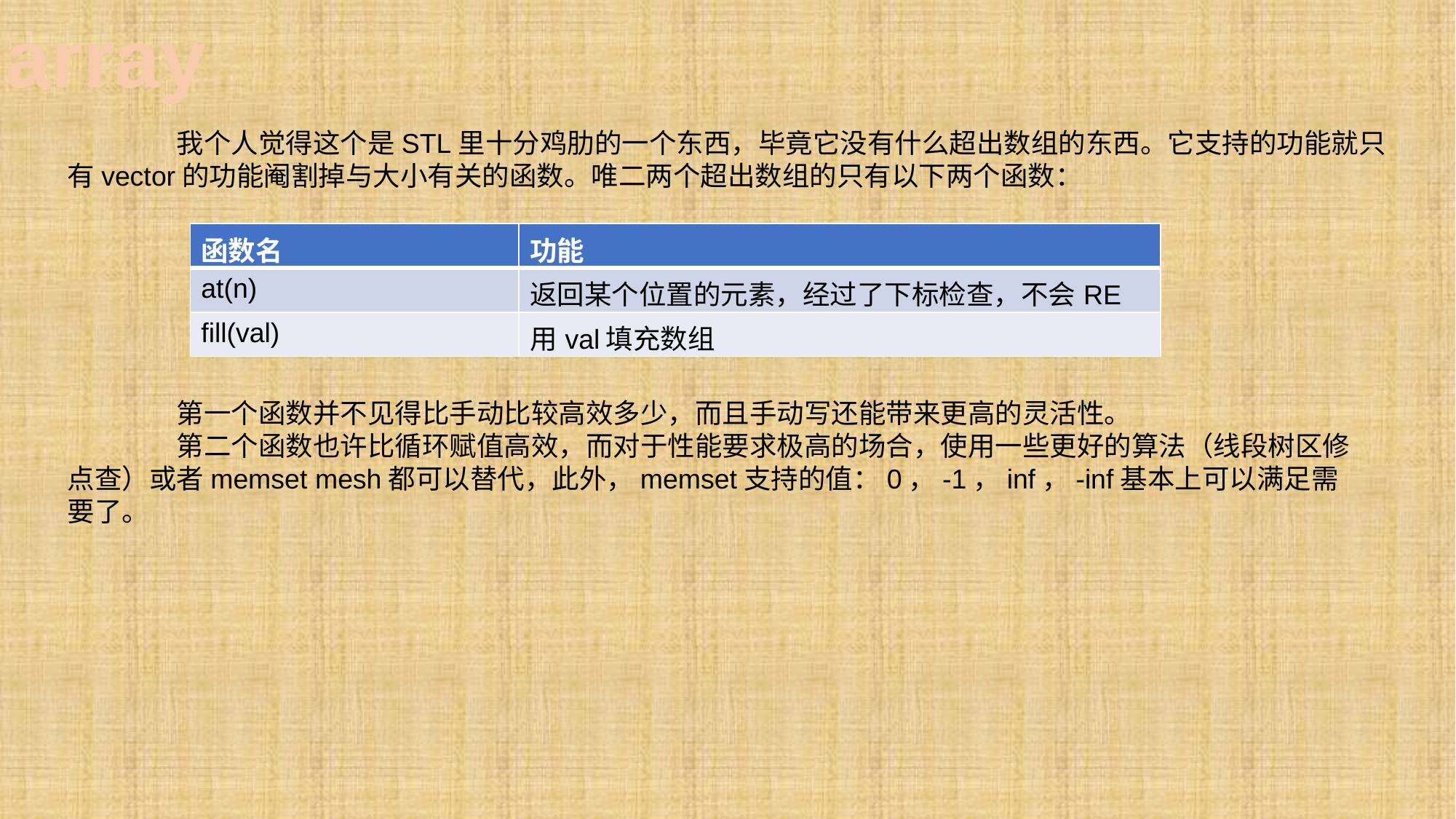

array
	我个人觉得这个是STL里十分鸡肋的一个东西，毕竟它没有什么超出数组的东西。它支持的功能就只有vector的功能阉割掉与大小有关的函数。唯二两个超出数组的只有以下两个函数：
| 函数名 | 功能 |
| --- | --- |
| at(n) | 返回某个位置的元素，经过了下标检查，不会RE |
| fill(val) | 用val填充数组 |
	第一个函数并不见得比手动比较高效多少，而且手动写还能带来更高的灵活性。
	第二个函数也许比循环赋值高效，而对于性能要求极高的场合，使用一些更好的算法（线段树区修点查）或者memset mesh都可以替代，此外，memset支持的值：0，-1，inf，-inf基本上可以满足需要了。